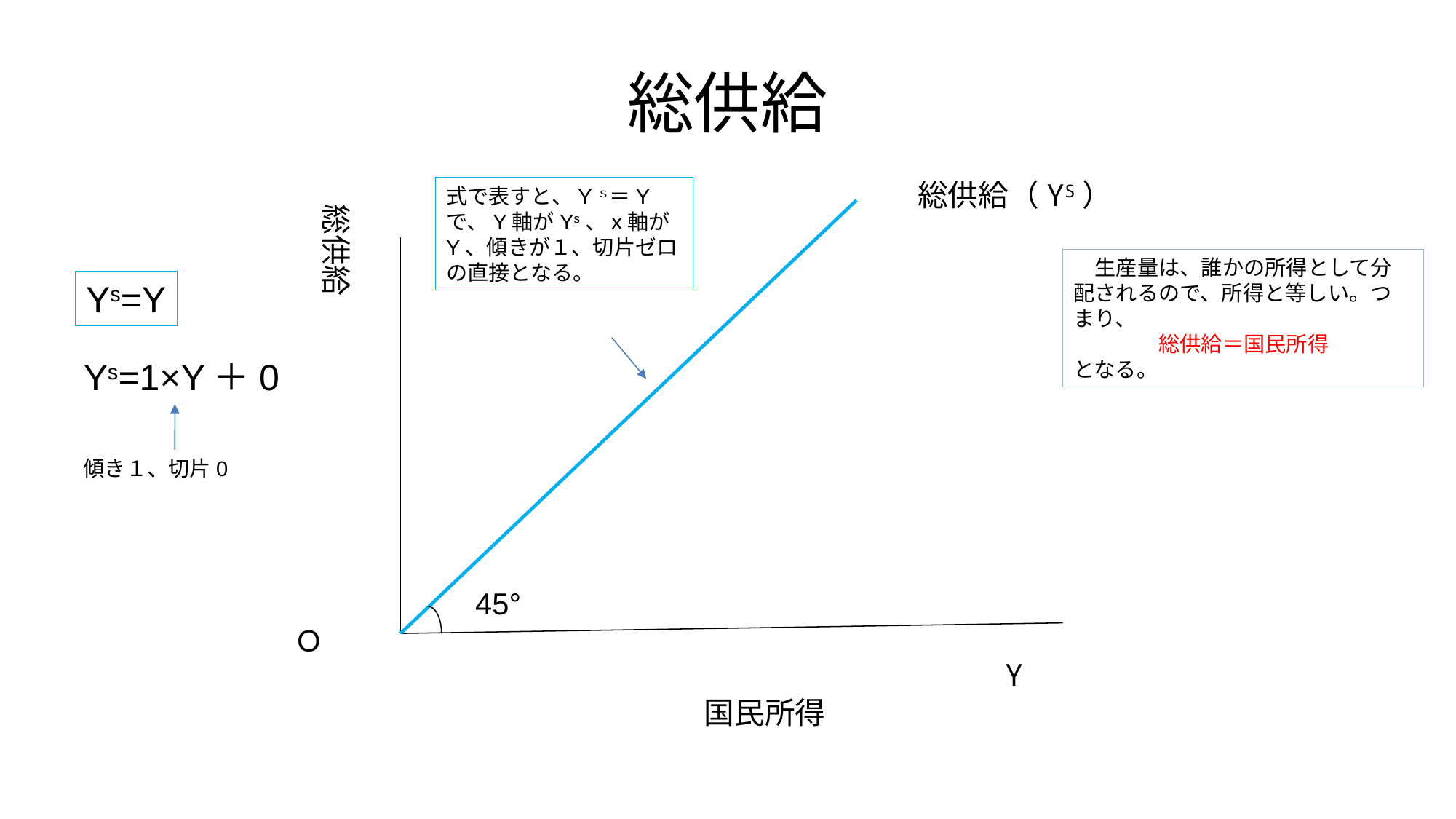

# 総供給
総供給（YS）
式で表すと、Yｓ＝Yで、Y軸がYs、ｘ軸がY、傾きが１、切片ゼロの直接となる。
総供給
　生産量は、誰かの所得として分配されるので、所得と等しい。つまり、
　　　　総供給＝国民所得
となる。
Ys=Y
Ys=1×Y＋0
傾き１、切片0
O
45°

Y
国民所得